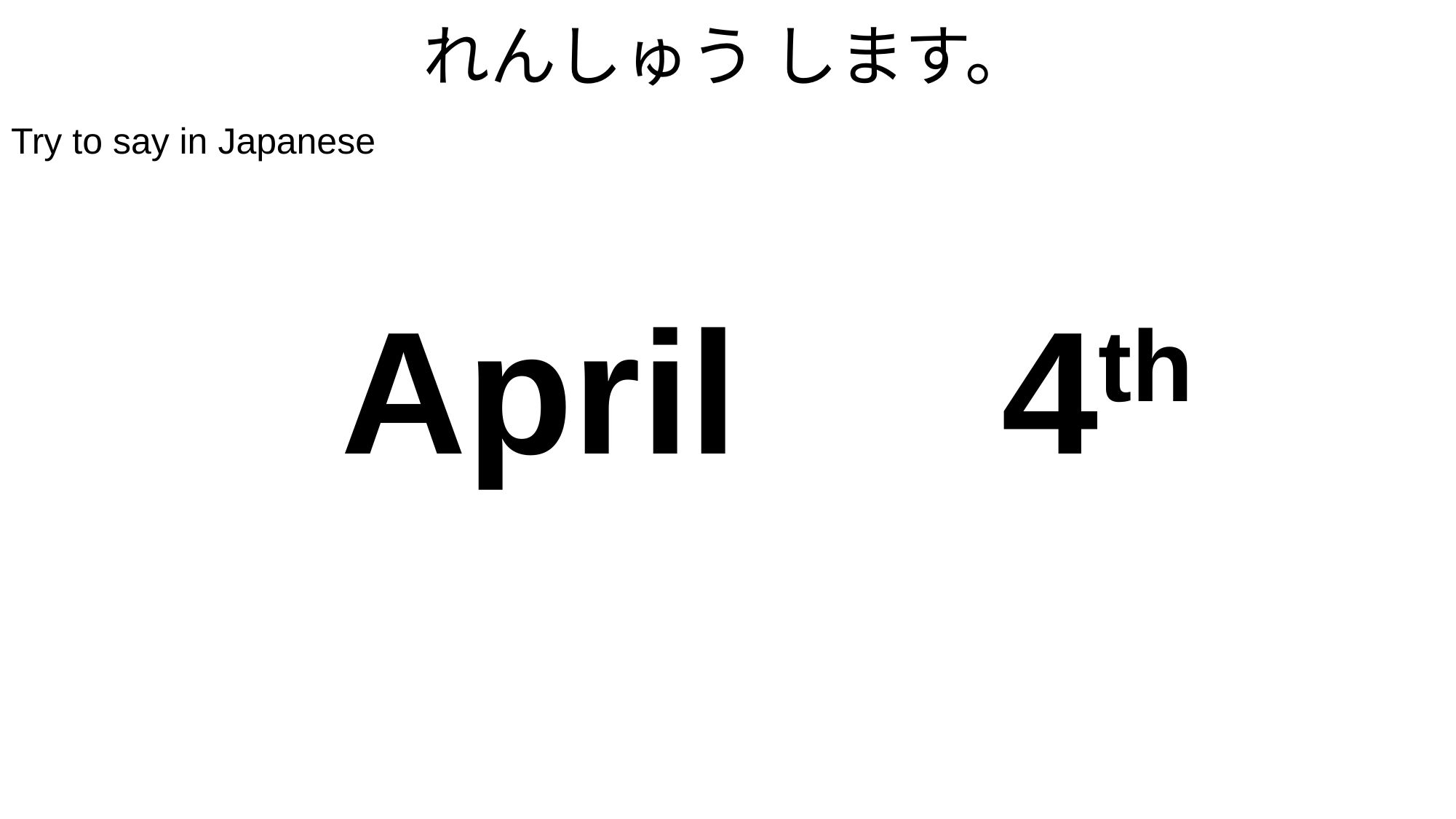

# れんしゅう します。
Try to say in Japanese
| April　4th |
| --- |
| しがつ よんにち （しがつ よっか） |